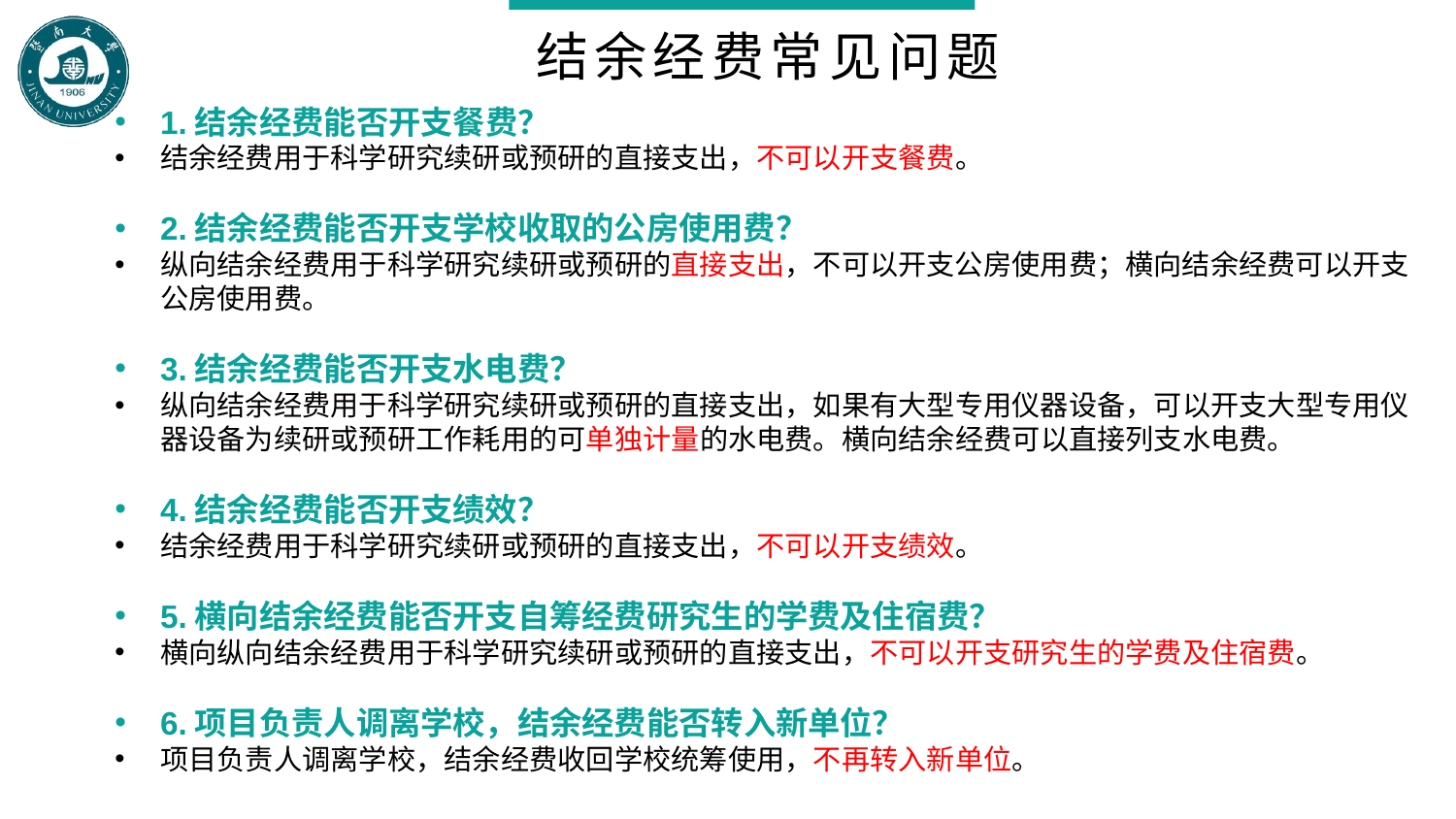

结余经费常见问题
1.结余经费能否开支餐费？
结余经费用于科学研究续研或预研的直接支出，不可以开支餐费。

2.结余经费能否开支学校收取的公房使用费？
纵向结余经费用于科学研究续研或预研的直接支出，不可以开支公房使用费；横向结余经费可以开支公房使用费。

3.结余经费能否开支水电费？
纵向结余经费用于科学研究续研或预研的直接支出，如果有大型专用仪器设备，可以开支大型专用仪器设备为续研或预研工作耗用的可单独计量的水电费。横向结余经费可以直接列支水电费。

4.结余经费能否开支绩效？
结余经费用于科学研究续研或预研的直接支出，不可以开支绩效。

5.横向结余经费能否开支自筹经费研究生的学费及住宿费？
横向纵向结余经费用于科学研究续研或预研的直接支出，不可以开支研究生的学费及住宿费。

6.项目负责人调离学校，结余经费能否转入新单位？
项目负责人调离学校，结余经费收回学校统筹使用，不再转入新单位。